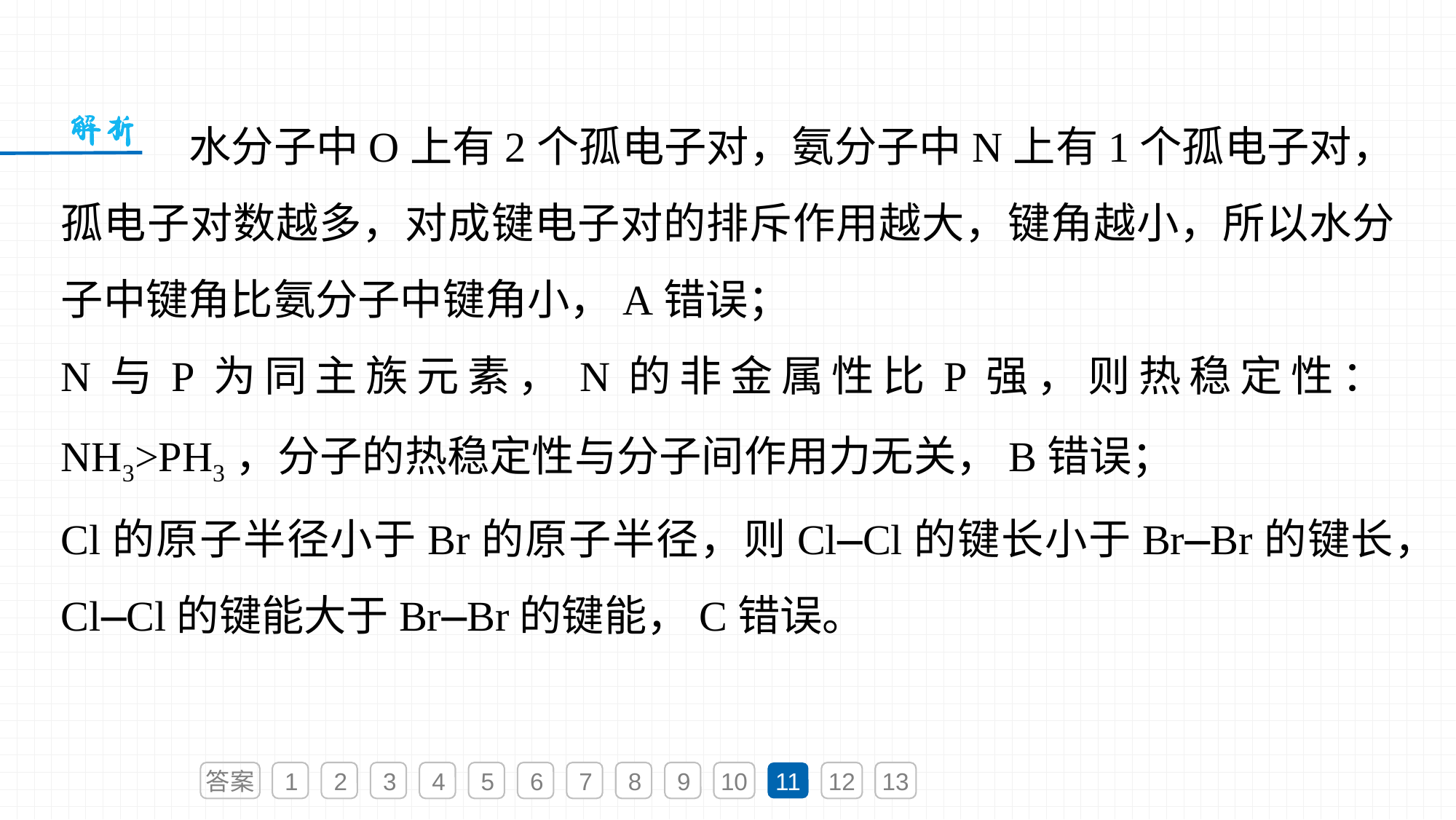

水分子中O上有2个孤电子对，氨分子中N上有1个孤电子对，孤电子对数越多，对成键电子对的排斥作用越大，键角越小，所以水分子中键角比氨分子中键角小，A错误；
N与P为同主族元素，N的非金属性比P强，则热稳定性：NH3>PH3，分子的热稳定性与分子间作用力无关，B错误；
Cl的原子半径小于Br的原子半径，则Cl—Cl的键长小于Br—Br的键长，Cl—Cl的键能大于Br—Br的键能，C错误。

答案
1
2
3
4
5
6
7
8
9
10
11
12
13